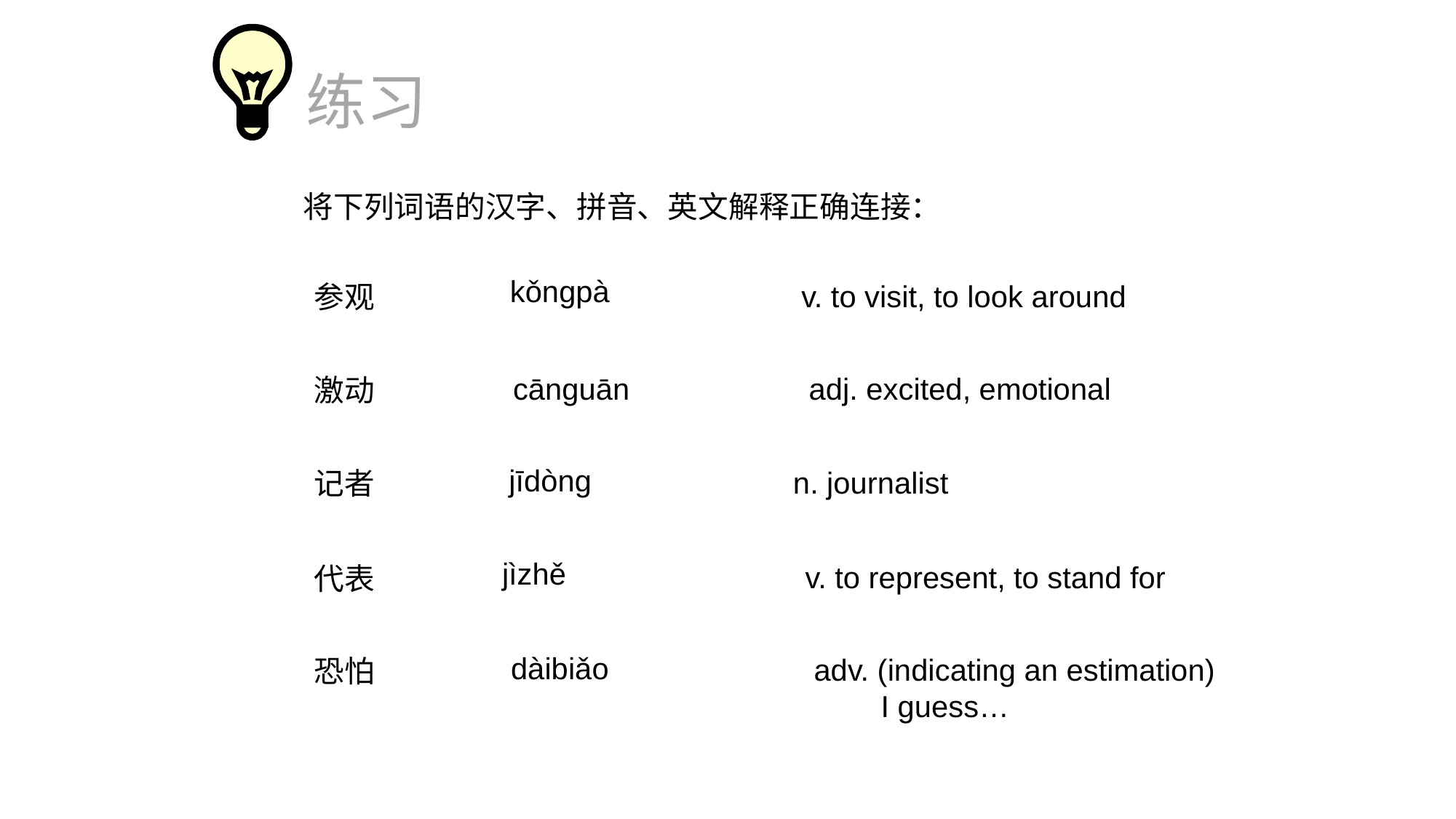

练习
将下列词语的汉字、拼音、英文解释正确连接：
kǒngpà
v. to visit, to look around
参观
cānguān
adj. excited, emotional
激动
jīdòng
n. journalist
记者
jìzhě
v. to represent, to stand for
代表
dàibiǎo
adv. (indicating an estimation)
        I guess…
恐怕